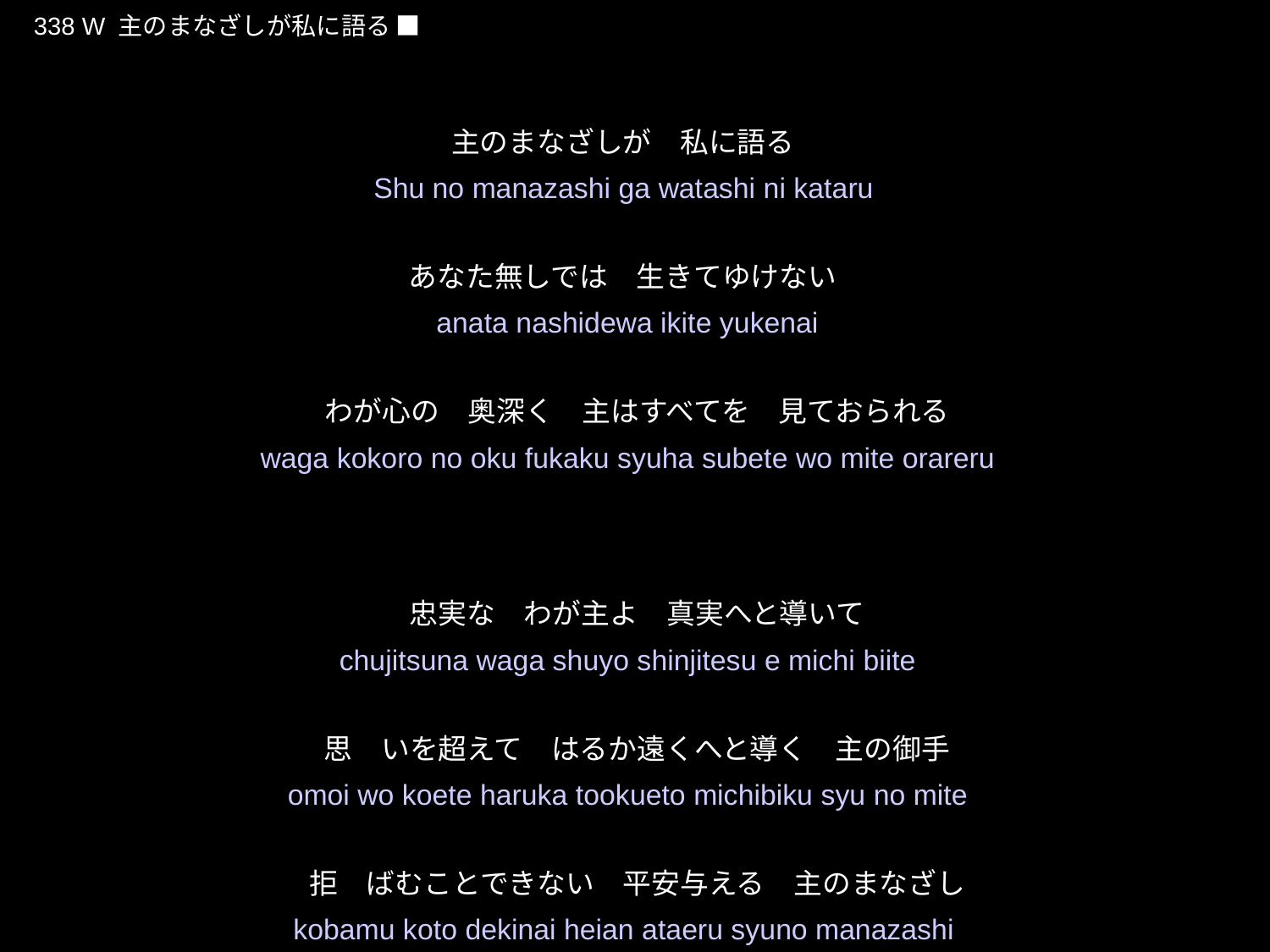

しゅのみたまのあぶらそそぎわたしをつくりかえる
★W
338 W 主のまなざしが私に語る ■
★５
主のまなざしが　私に語る

あなた無しでは　生きてゆけない

わが心の　奥深く　主はすべてを　見ておられる

忠実な　わが主よ　真実へと導いて

思　いを超えて　はるか遠くへと導く　主の御手

拒　ばむことできない　平安与える　主のまなざし
Shu no manazashi ga watashi ni kataru

anata nashidewa ikite yukenai

waga kokoro no oku fukaku syuha subete wo mite orareru

chujitsuna waga shuyo shinjitesu e michi biite

omoi wo koete haruka tookueto michibiku syu no mite

kobamu koto dekinai heian ataeru syuno manazashi